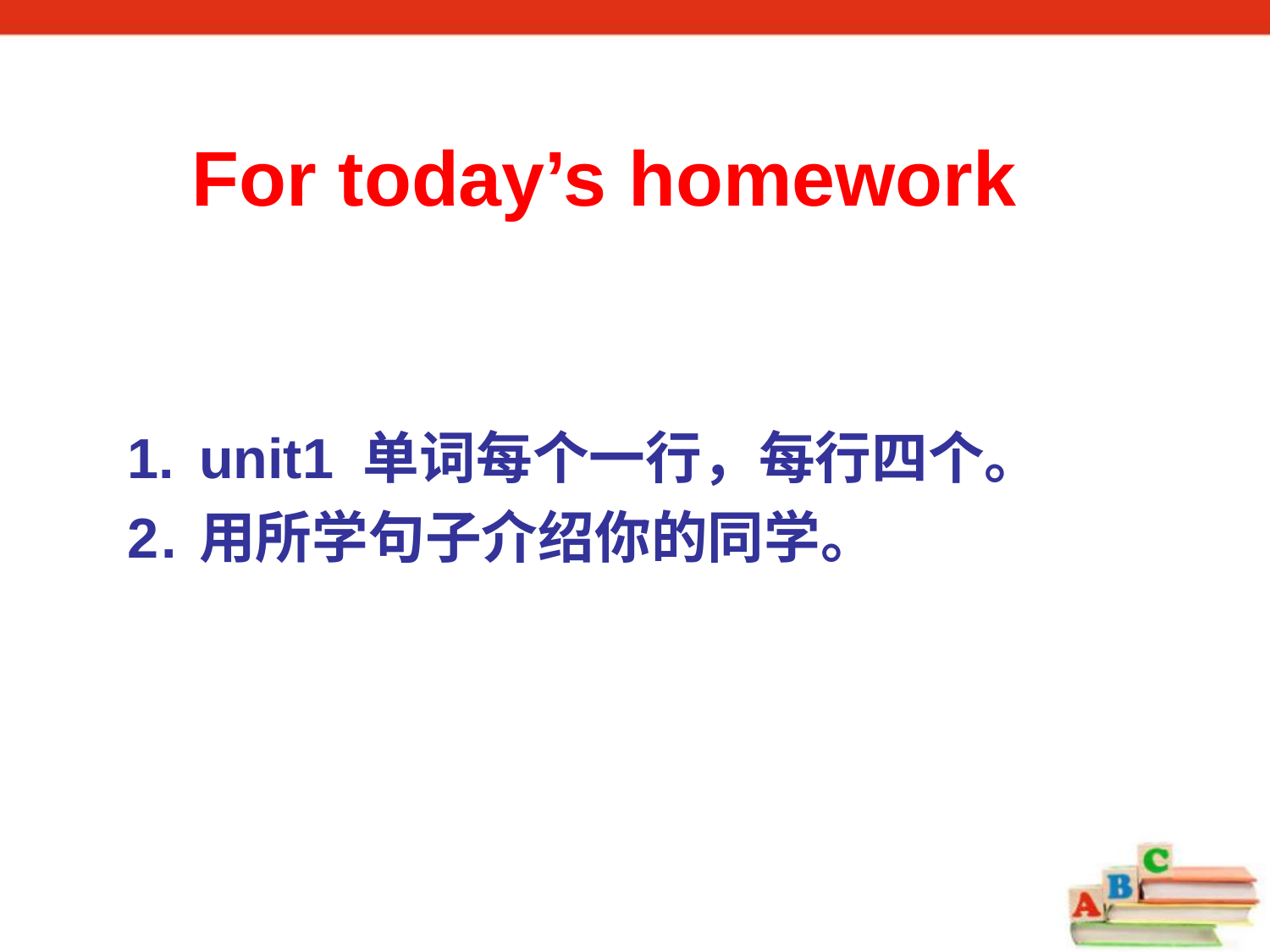

# For today’s homework
unit1 单词每个一行，每行四个。
用所学句子介绍你的同学。